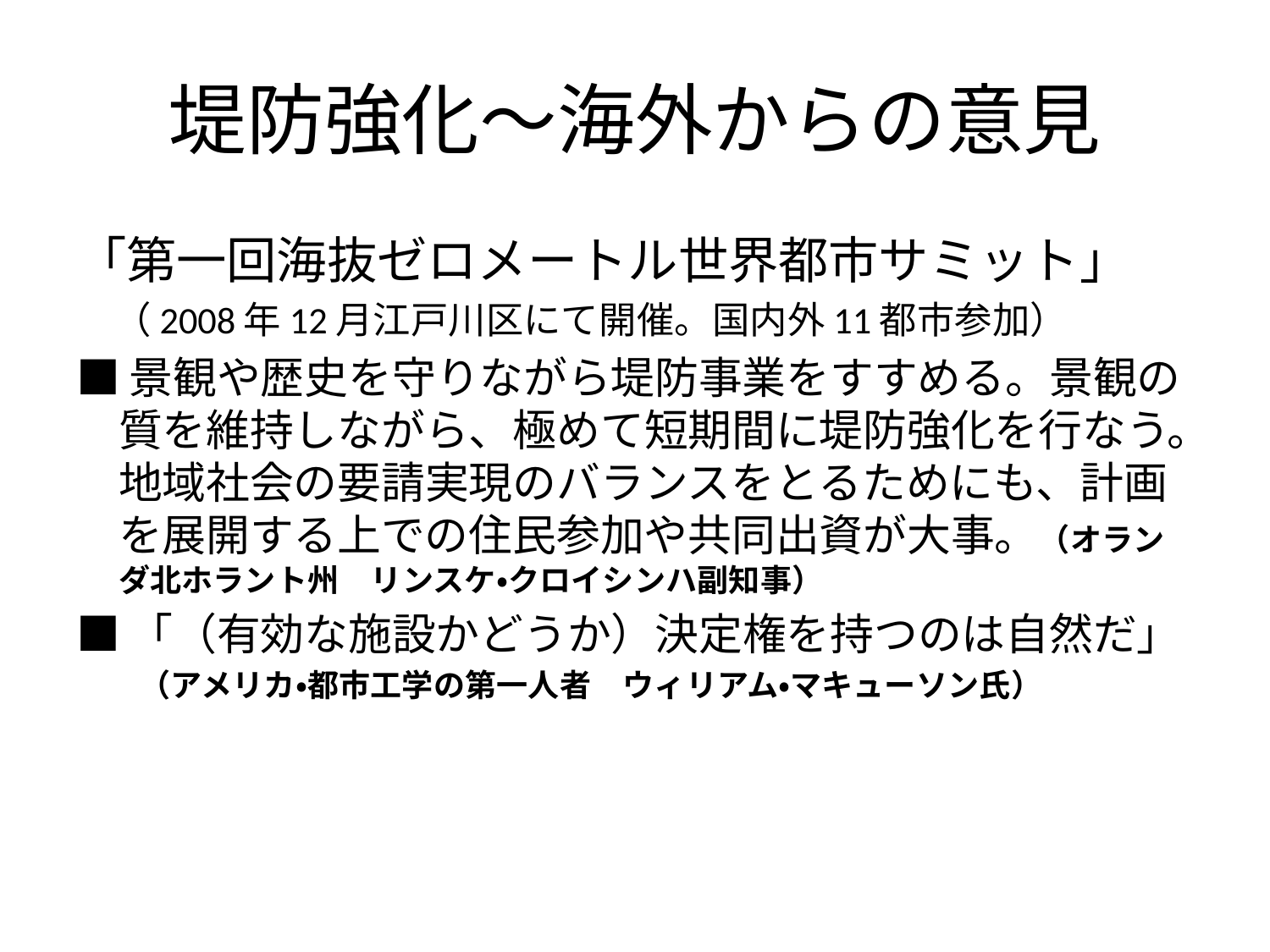

# 堤防強化～海外からの意見
「第一回海抜ゼロメートル世界都市サミット」
　（2008年12月江戸川区にて開催。国内外11都市参加）
■景観や歴史を守りながら堤防事業をすすめる。景観の質を維持しながら、極めて短期間に堤防強化を行なう。地域社会の要請実現のバランスをとるためにも、計画を展開する上での住民参加や共同出資が大事。（オランダ北ホラント州　リンスケ・クロイシンハ副知事）
■「（有効な施設かどうか）決定権を持つのは自然だ」
　　（アメリカ・都市工学の第一人者　ウィリアム・マキューソン氏）